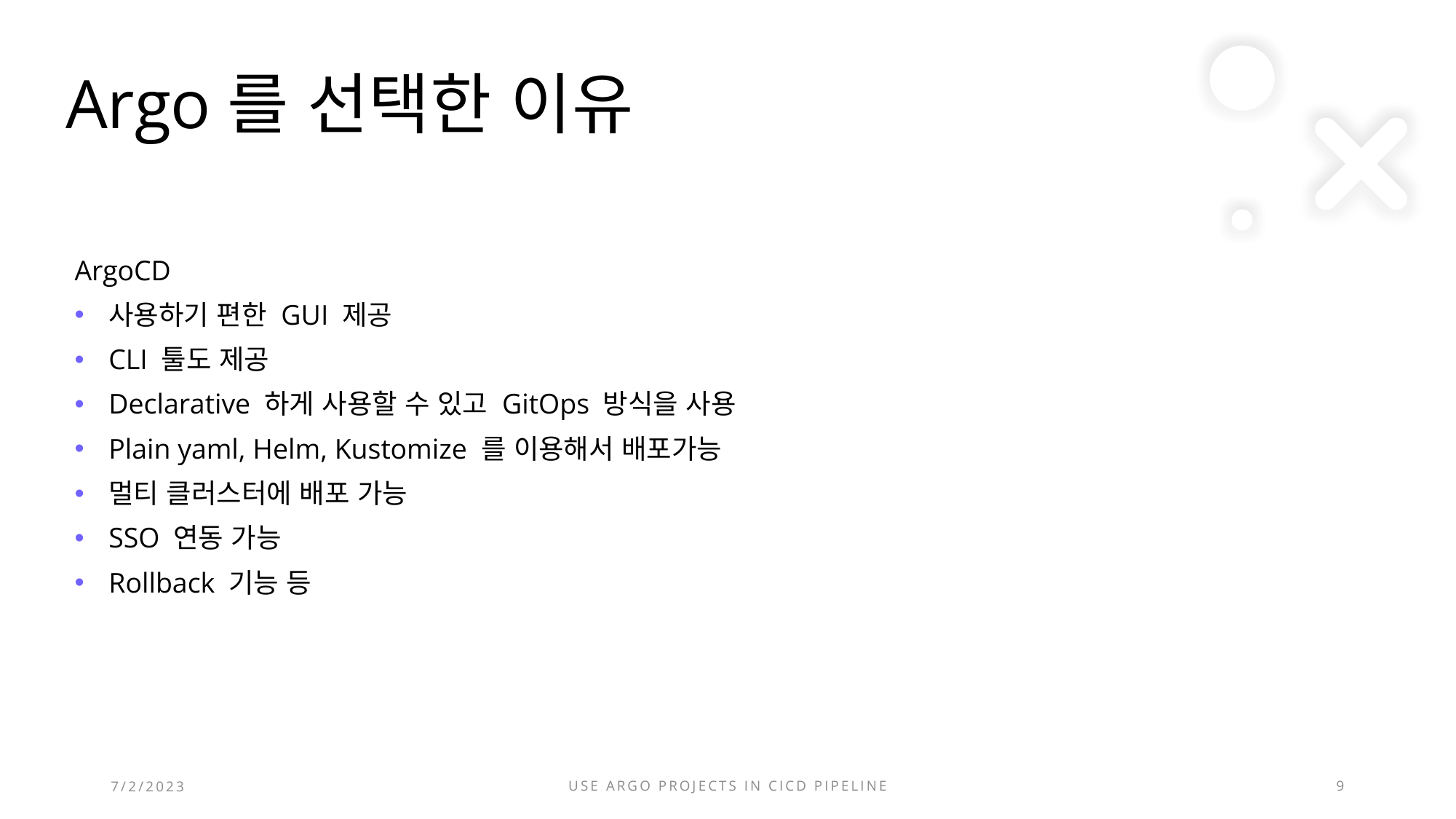

# Argo를 선택한 이유
ArgoCD
사용하기 편한 GUI 제공
CLI 툴도 제공
Declarative 하게 사용할 수 있고 GitOps 방식을 사용
Plain yaml, Helm, Kustomize 를 이용해서 배포가능
멀티 클러스터에 배포 가능
SSO 연동 가능
Rollback 기능 등

7/2/2023
Use argo projects in cicd pipeline
9